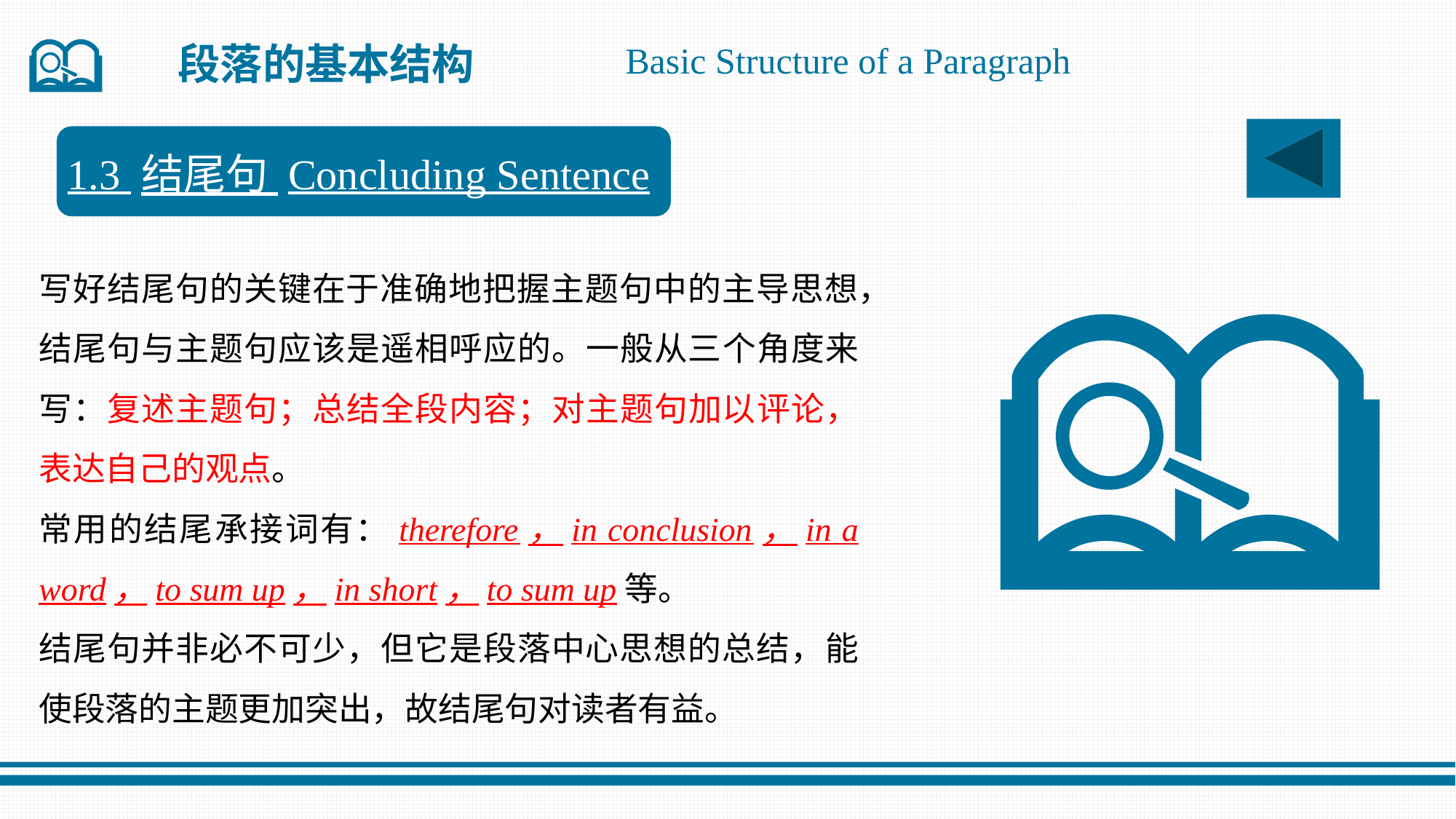

段落的基本结构
Basic Structure of a Paragraph

1.3 结尾句 Concluding Sentence
写好结尾句的关键在于准确地把握主题句中的主导思想，结尾句与主题句应该是遥相呼应的。一般从三个角度来写：复述主题句；总结全段内容；对主题句加以评论，表达自己的观点。
常用的结尾承接词有：therefore，in conclusion，in a word，to sum up，in short，to sum up等。
结尾句并非必不可少，但它是段落中心思想的总结，能使段落的主题更加突出，故结尾句对读者有益。